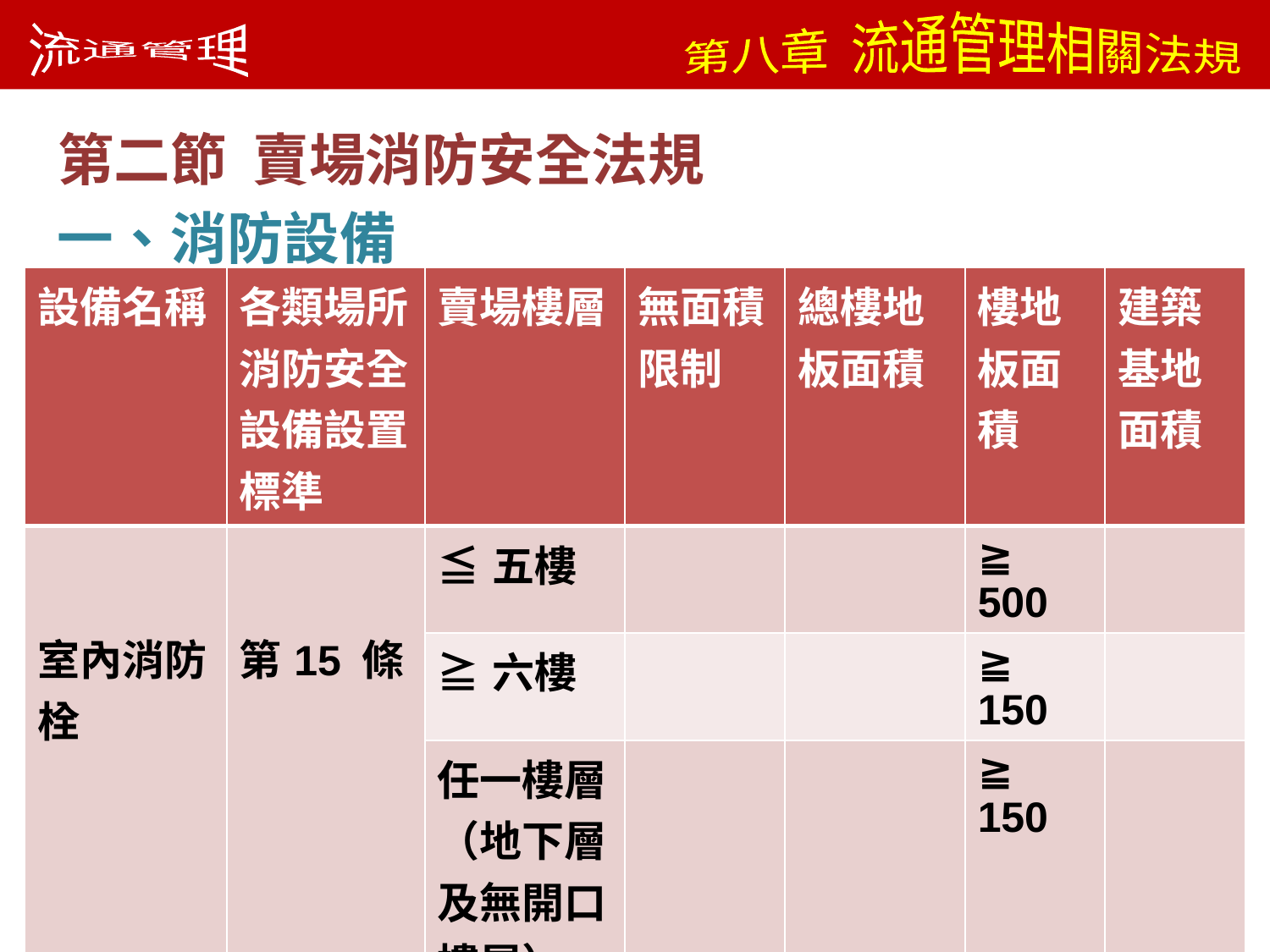

第二節  賣場消防安全法規
一、消防設備
| 設備名稱 | 各類場所消防安全設備設置標準 | 賣場樓層 | 無面積限制 | 總樓地板面積 | 樓地板面積 | 建築基地面積 |
| --- | --- | --- | --- | --- | --- | --- |
| 室內消防栓 | 第15 條 | ≦五樓 |  |  | ≧ 500 |  |
|  |  | ≧六樓 |  |  | ≧ 150 |  |
|  |  | 任一樓層（地下層 及無開口樓層） |  |  | ≧ 150 |  |
| 自動灑水設備 | 第17 條 第2 款 | ≧十一層 |  |  | ≧ 100 |  |